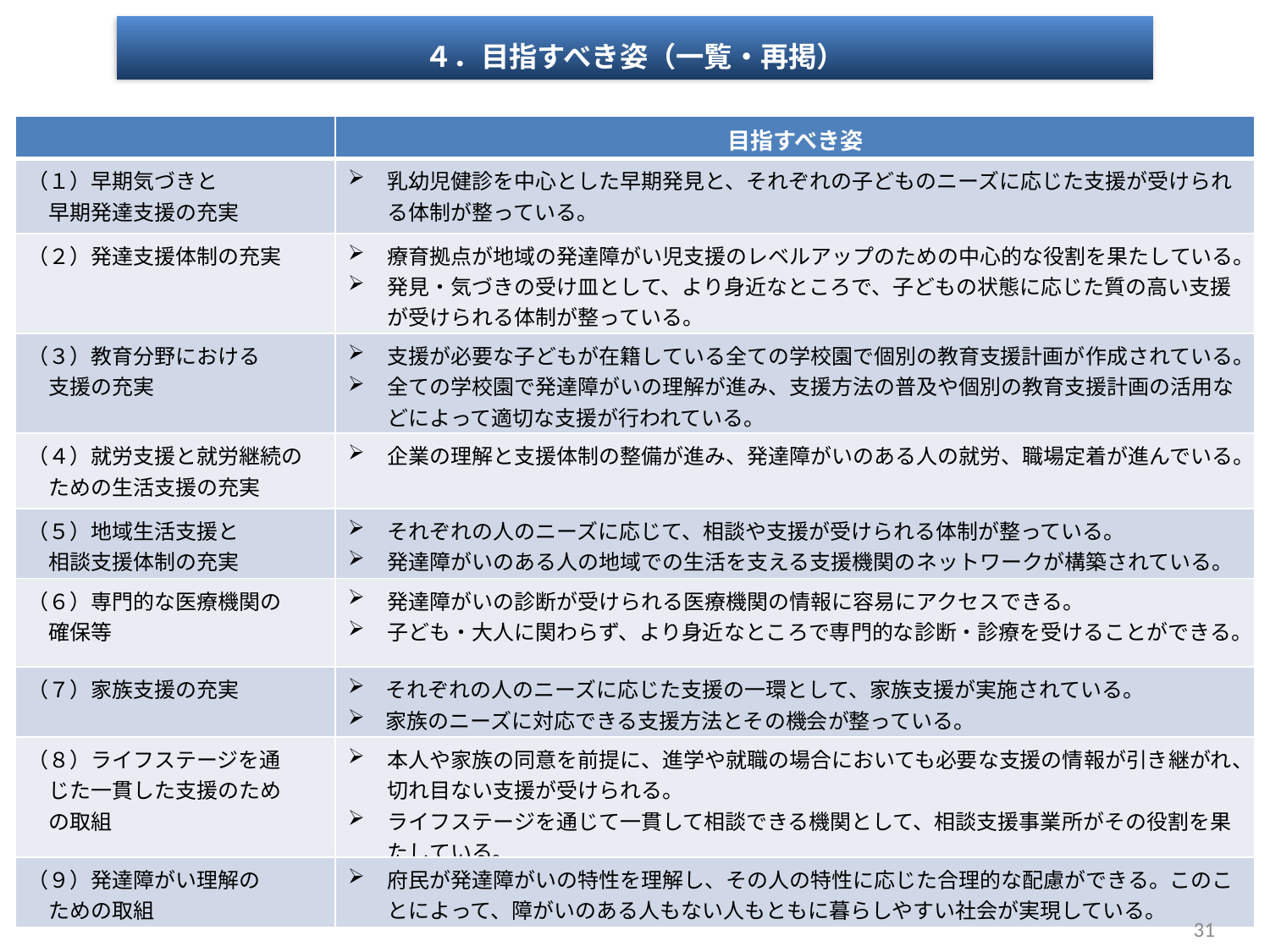

４．目指すべき姿（一覧・再掲）
|  | 目指すべき姿 |
| --- | --- |
| （１）早期気づきと 　早期発達支援の充実 | 乳幼児健診を中心とした早期発見と、それぞれの子どものニーズに応じた支援が受けられる体制が整っている。 |
| （２）発達支援体制の充実 | 療育拠点が地域の発達障がい児支援のレベルアップのための中心的な役割を果たしている。 発見・気づきの受け皿として、より身近なところで、子どもの状態に応じた質の高い支援が受けられる体制が整っている。 |
| （３）教育分野における 　支援の充実 | 支援が必要な子どもが在籍している全ての学校園で個別の教育支援計画が作成されている。 全ての学校園で発達障がいの理解が進み、支援方法の普及や個別の教育支援計画の活用などによって適切な支援が行われている。 |
| （４）就労支援と就労継続の 　ための生活支援の充実 | 企業の理解と支援体制の整備が進み、発達障がいのある人の就労、職場定着が進んでいる。 |
| （５）地域生活支援と 　相談支援体制の充実 | それぞれの人のニーズに応じて、相談や支援が受けられる体制が整っている。 発達障がいのある人の地域での生活を支える支援機関のネットワークが構築されている。 |
| （６）専門的な医療機関の 　確保等 | 発達障がいの診断が受けられる医療機関の情報に容易にアクセスできる。 子ども・大人に関わらず、より身近なところで専門的な診断・診療を受けることができる。 |
| （７）家族支援の充実 | それぞれの人のニーズに応じた支援の一環として、家族支援が実施されている。 家族のニーズに対応できる支援方法とその機会が整っている。 |
| （８）ライフステージを通 　じた一貫した支援のため 　の取組 | 本人や家族の同意を前提に、進学や就職の場合においても必要な支援の情報が引き継がれ、切れ目ない支援が受けられる。 ライフステージを通じて一貫して相談できる機関として、相談支援事業所がその役割を果たしている。 |
| （９）発達障がい理解の 　ための取組 | 府民が発達障がいの特性を理解し、その人の特性に応じた合理的な配慮ができる。このことによって、障がいのある人もない人もともに暮らしやすい社会が実現している。 |
31